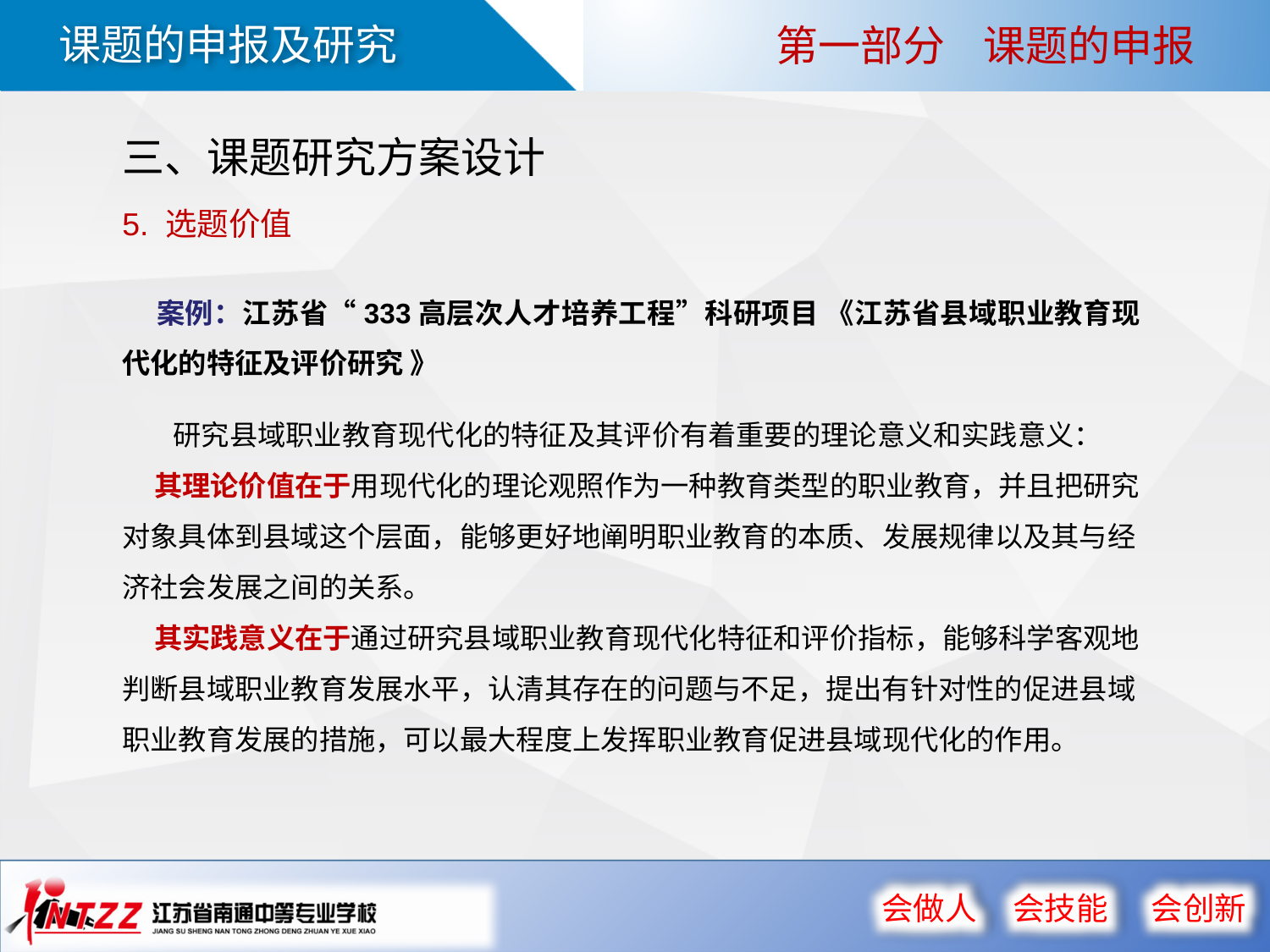

第一部分    课题的申报
三、课题研究方案设计
5. 选题价值
    案例：江苏省“333高层次人才培养工程”科研项目 《江苏省县域职业教育现代化的特征及评价研究 》
       研究县域职业教育现代化的特征及其评价有着重要的理论意义和实践意义：
    其理论价值在于用现代化的理论观照作为一种教育类型的职业教育，并且把研究对象具体到县域这个层面，能够更好地阐明职业教育的本质、发展规律以及其与经济社会发展之间的关系。
    其实践意义在于通过研究县域职业教育现代化特征和评价指标，能够科学客观地判断县域职业教育发展水平，认清其存在的问题与不足，提出有针对性的促进县域职业教育发展的措施，可以最大程度上发挥职业教育促进县域现代化的作用。